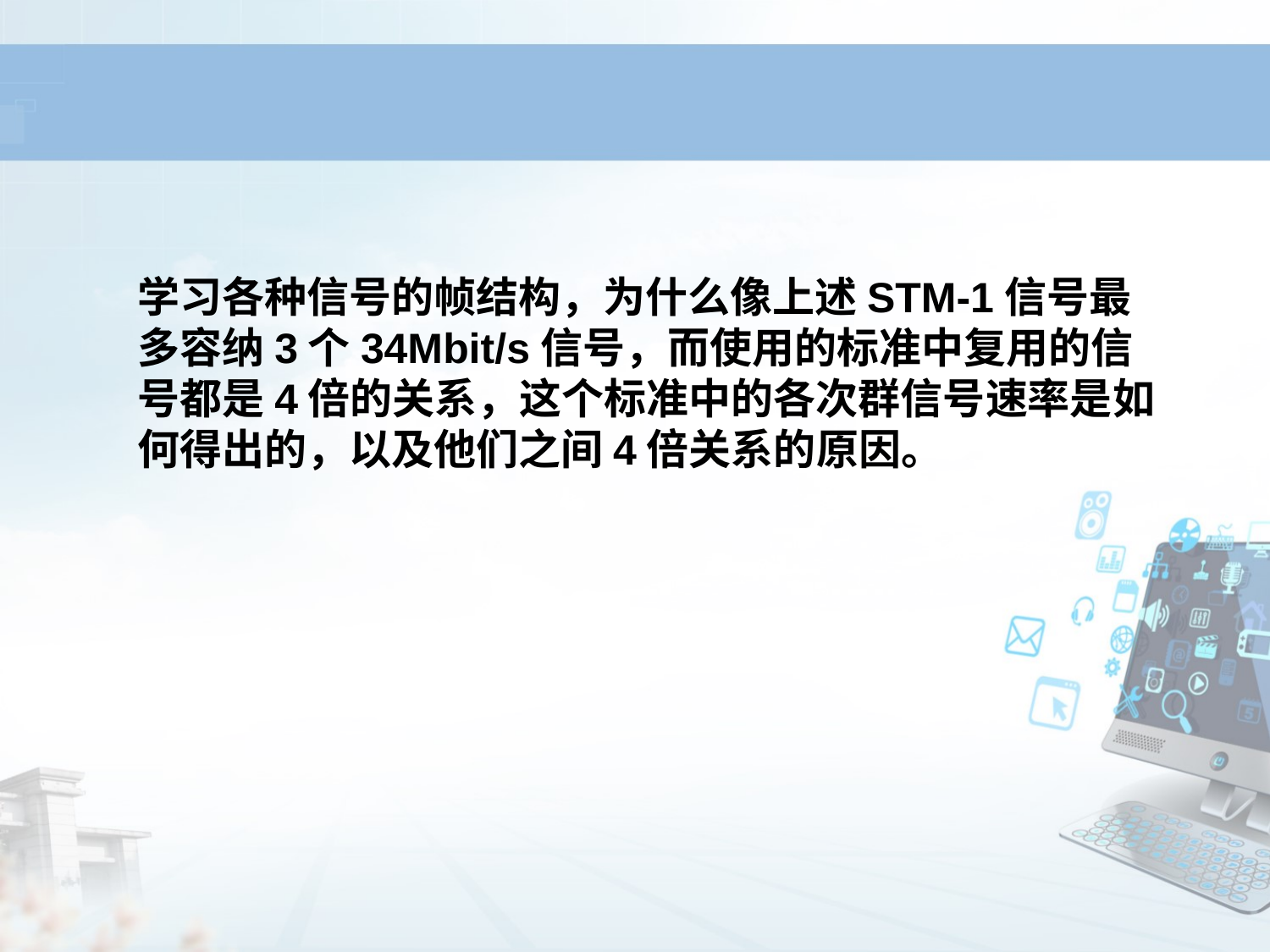

学习各种信号的帧结构，为什么像上述STM-1信号最多容纳3个34Mbit/s信号，而使用的标准中复用的信号都是4倍的关系，这个标准中的各次群信号速率是如何得出的，以及他们之间4倍关系的原因。